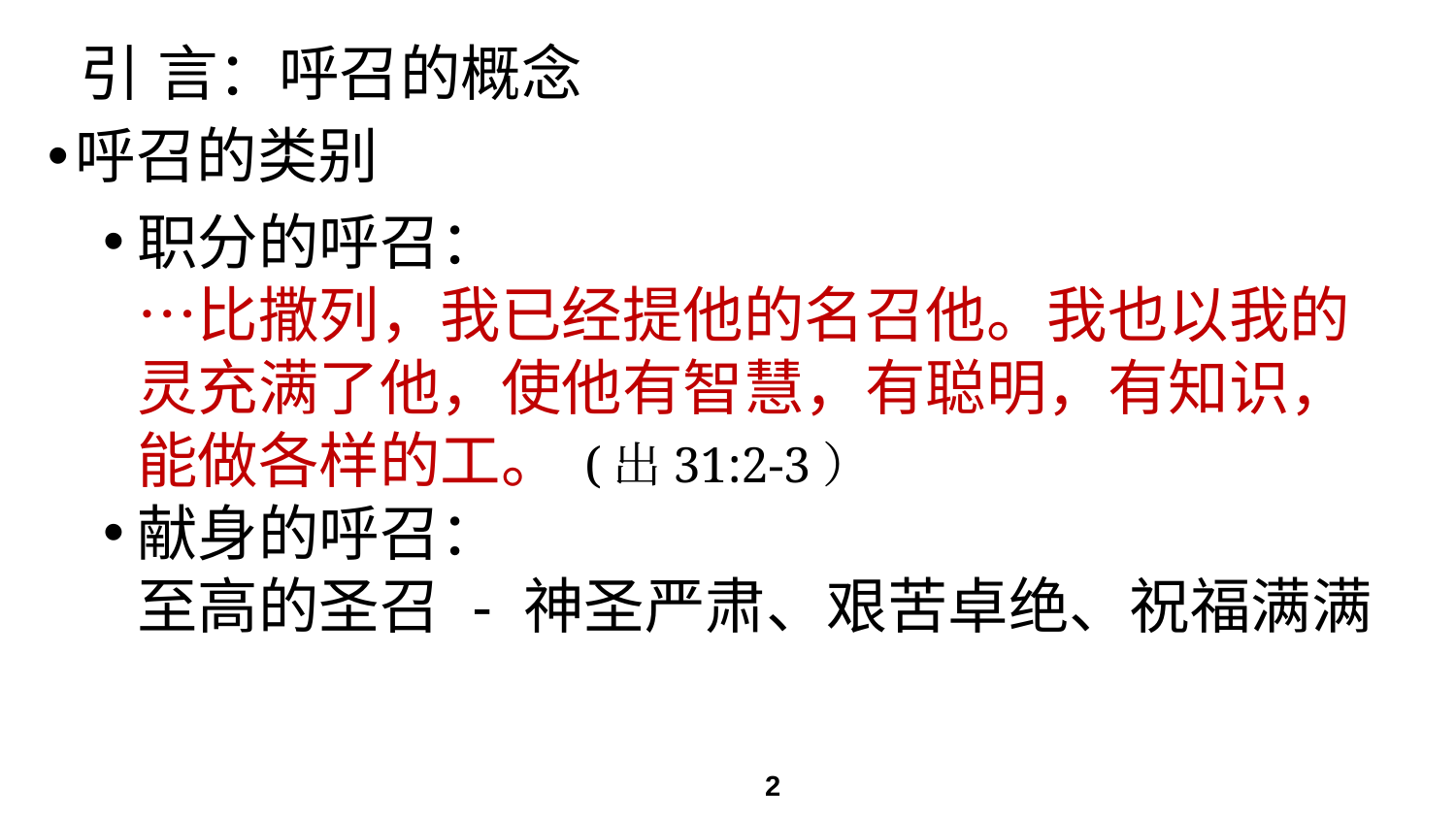

# 引 言：呼召的概念
呼召的类别
职分的呼召：
…比撒列，我已经提他的名召他。我也以我的灵充满了他，使他有智慧，有聪明，有知识，能做各样的工。 (出31:2-3）
献身的呼召：
至高的圣召 - 神圣严肃、艰苦卓绝、祝福满满
2